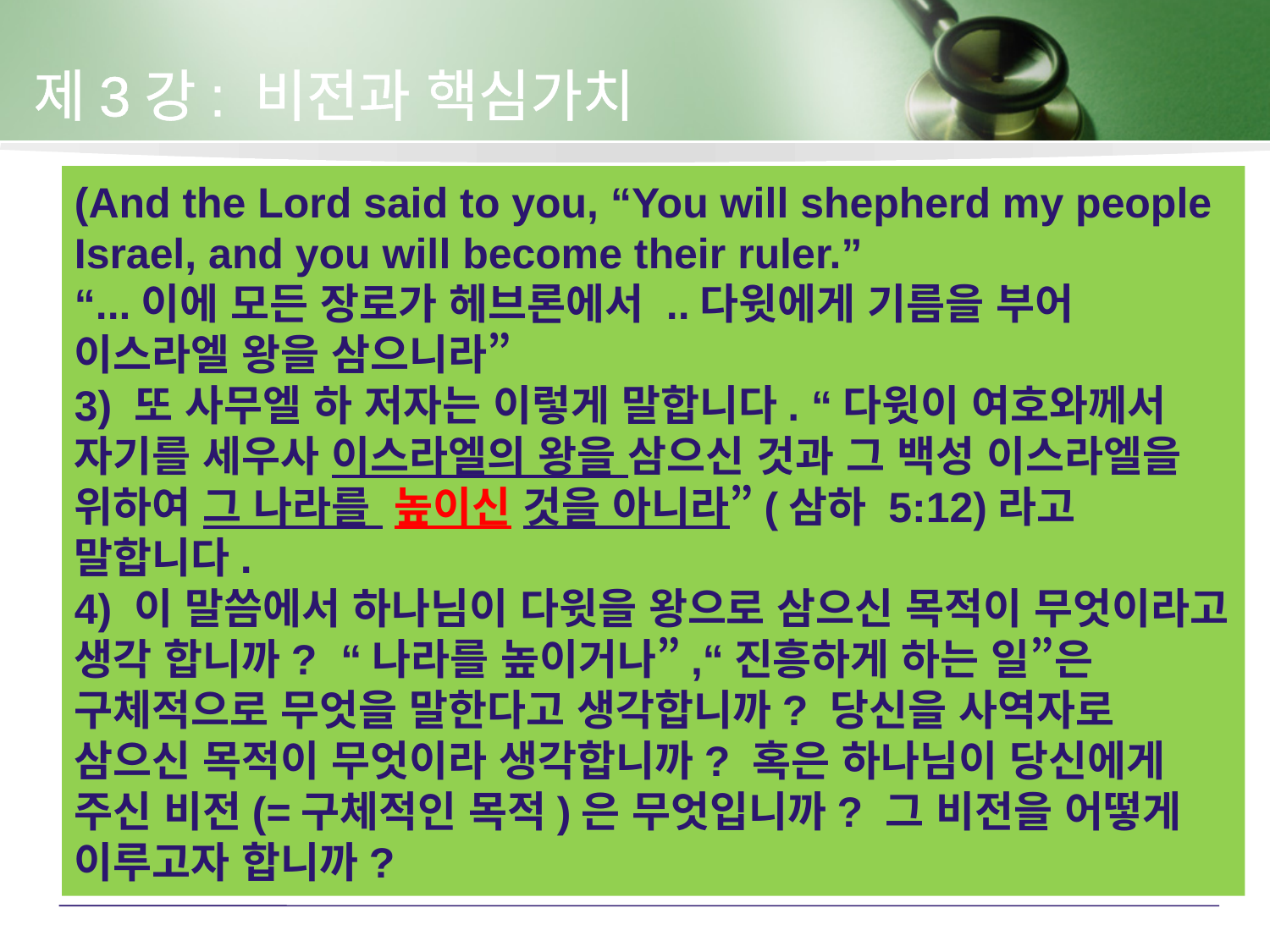

제3강: 비전과 핵심가치

(And the Lord said to you, “You will shepherd my people Israel, and you will become their ruler.”
“...이에 모든 장로가 헤브론에서 ..다윗에게 기름을 부어 이스라엘 왕을 삼으니라”
3) 또 사무엘 하 저자는 이렇게 말합니다. “다윗이 여호와께서 자기를 세우사 이스라엘의 왕을 삼으신 것과 그 백성 이스라엘을 위하여 그 나라를  높이신 것을 아니라”(삼하 5:12)라고 말합니다.
4) 이 말씀에서 하나님이 다윗을 왕으로 삼으신 목적이 무엇이라고 생각 합니까?  “나라를 높이거나”,“진흥하게 하는 일”은 구체적으로 무엇을 말한다고 생각합니까? 당신을 사역자로 삼으신 목적이 무엇이라 생각합니까? 혹은 하나님이 당신에게 주신 비전(=구체적인 목적)은 무엇입니까? 그 비전을 어떻게 이루고자 합니까?